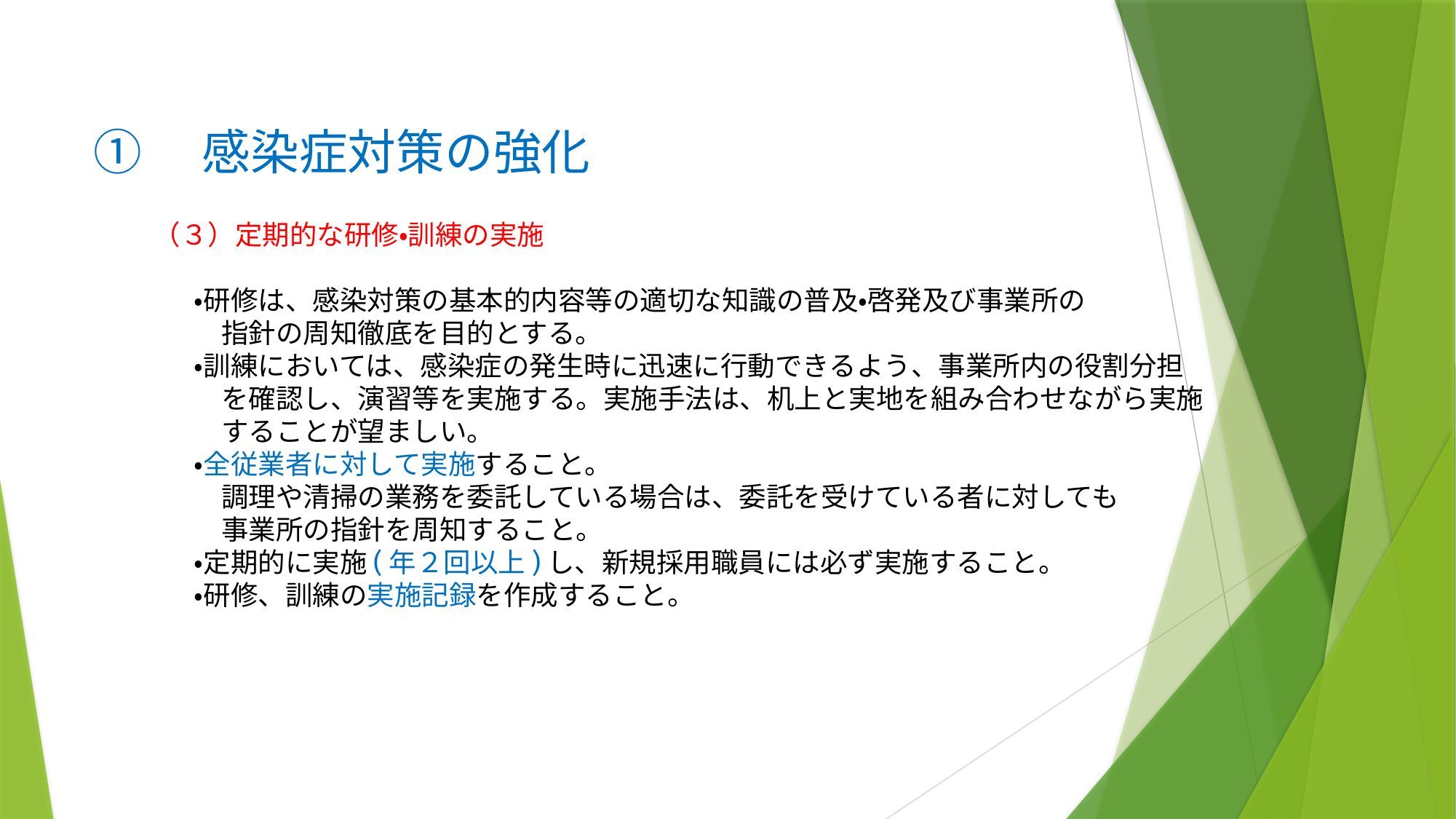

①　感染症対策の強化
# （３）定期的な研修・訓練の実施 ・研修は、感染対策の基本的内容等の適切な知識の普及・啓発及び事業所の 　指針の周知徹底を目的とする。 ・訓練においては、感染症の発生時に迅速に行動できるよう、事業所内の役割分担 　を確認し、演習等を実施する。実施手法は、机上と実地を組み合わせながら実施 　することが望ましい。 ・全従業者に対して実施すること。 　調理や清掃の業務を委託している場合は、委託を受けている者に対しても 　事業所の指針を周知すること。 ・定期的に実施(年２回以上)し、新規採用職員には必ず実施すること。 ・研修、訓練の実施記録を作成すること。